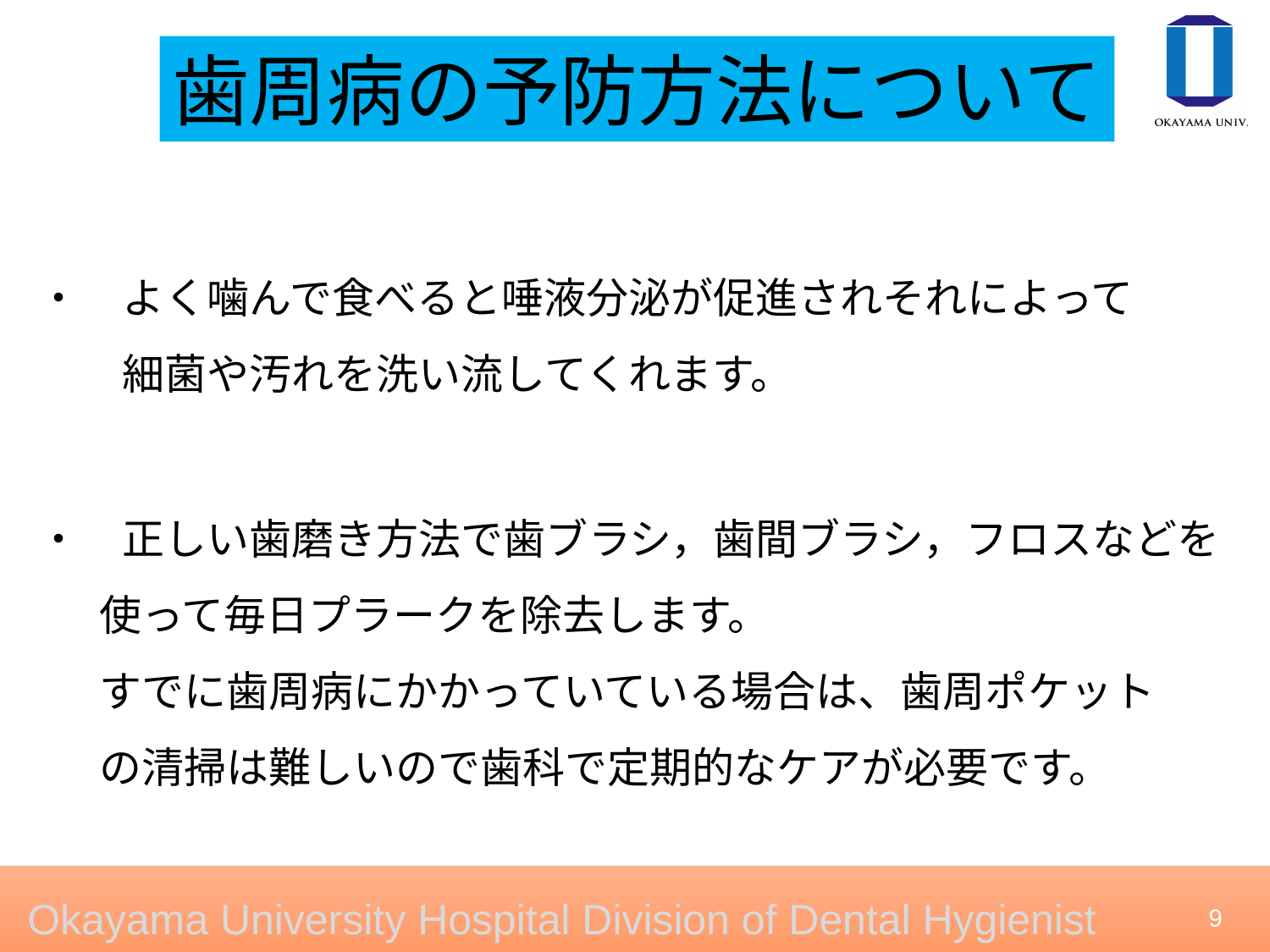

歯周病の予防方法について

・　よく噛んで食べると唾液分泌が促進されそれによって
　　細菌や汚れを洗い流してくれます。

・　正しい歯磨き方法で歯ブラシ，歯間ブラシ，フロスなどを
　  使って毎日プラークを除去します。
　  すでに歯周病にかかっていている場合は、歯周ポケット
　  の清掃は難しいので歯科で定期的なケアが必要です。

9